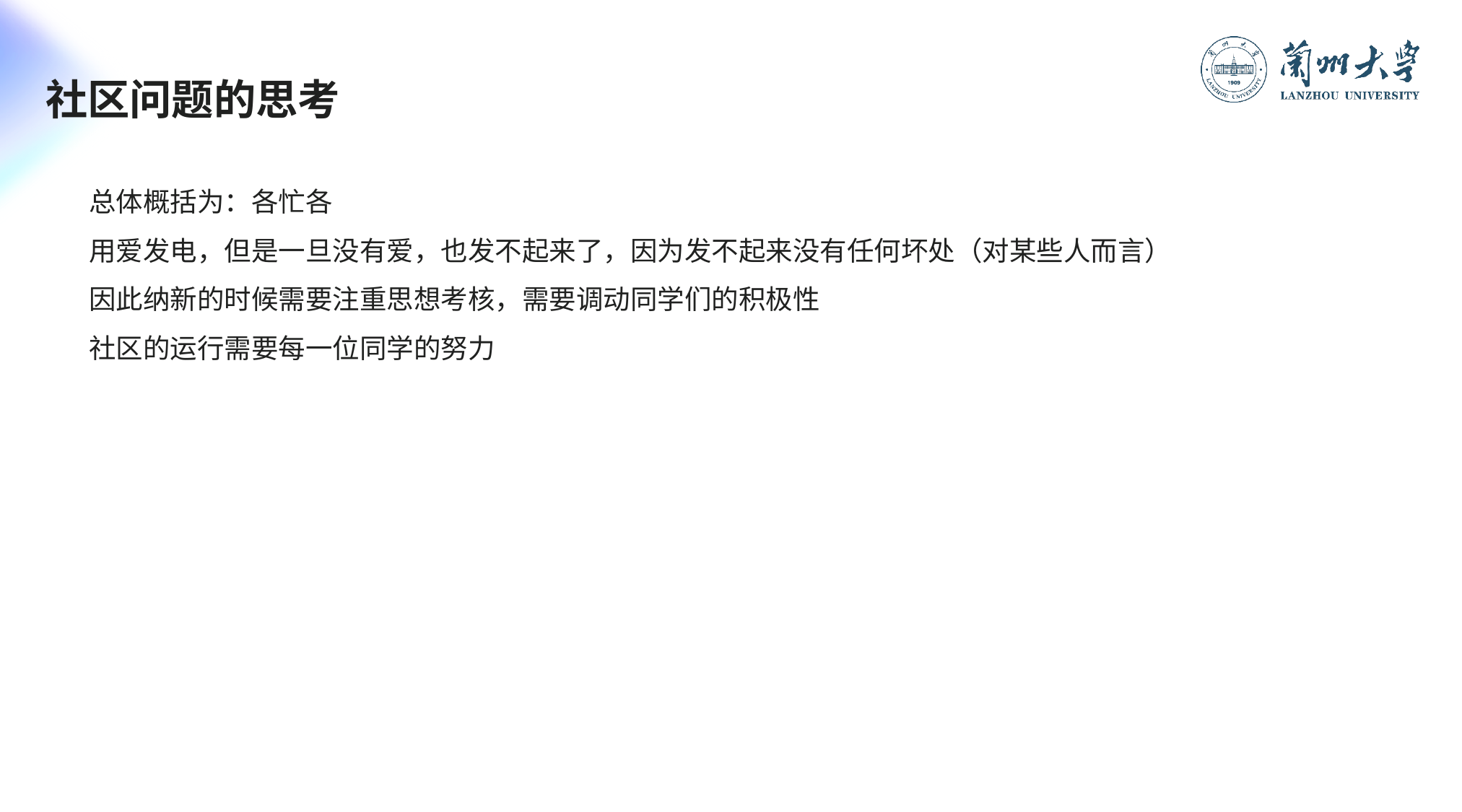

# 社区问题的思考
总体概括为：各忙各
用爱发电，但是一旦没有爱，也发不起来了，因为发不起来没有任何坏处（对某些人而言）
因此纳新的时候需要注重思想考核，需要调动同学们的积极性
社区的运行需要每一位同学的努力